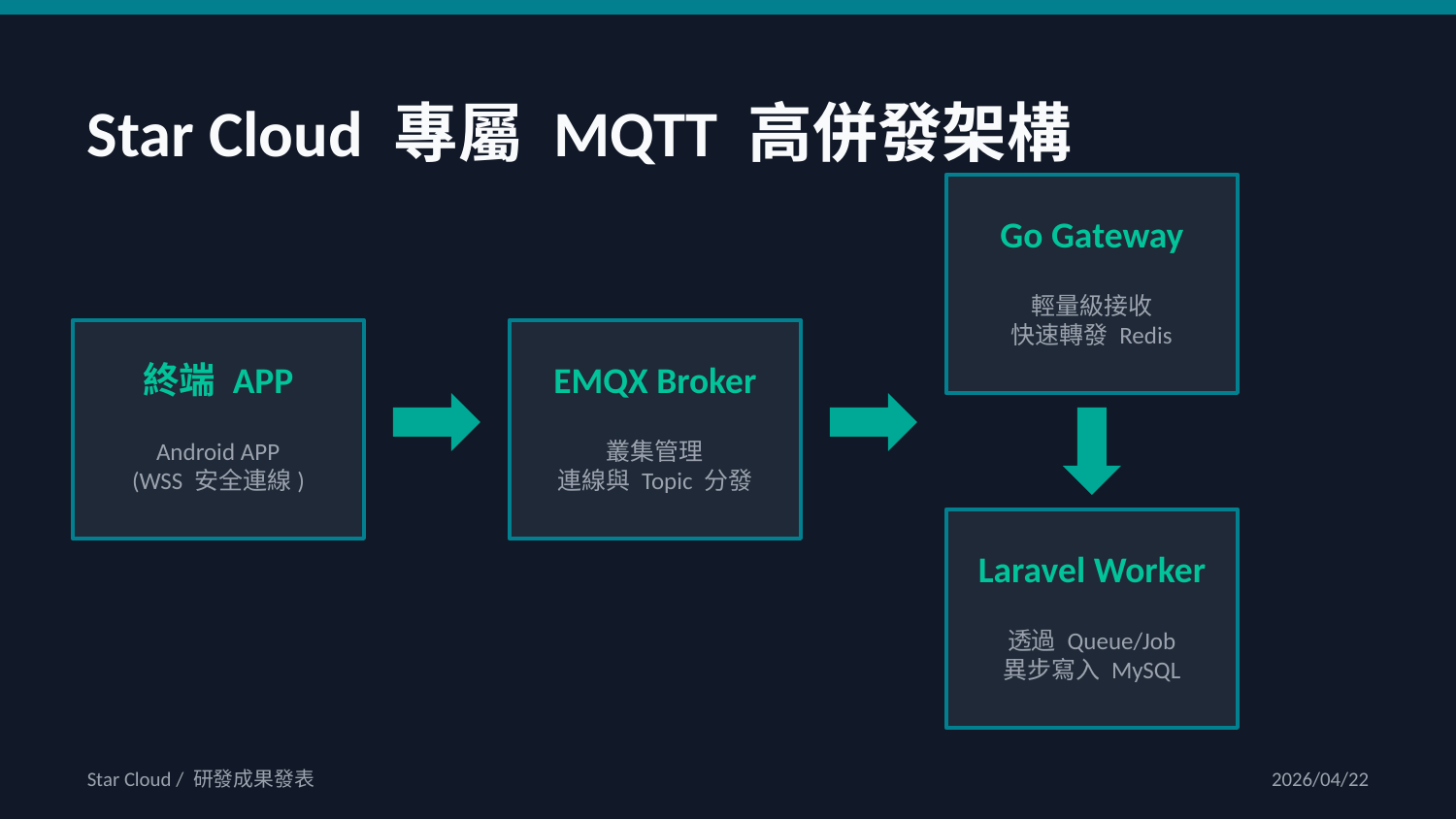

Star Cloud 專屬 MQTT 高併發架構

Go Gateway
輕量級接收
快速轉發 Redis

終端 APP
EMQX Broker

Android APP
(WSS 安全連線)
叢集管理
連線與 Topic 分發

Laravel Worker
透過 Queue/Job
異步寫入 MySQL